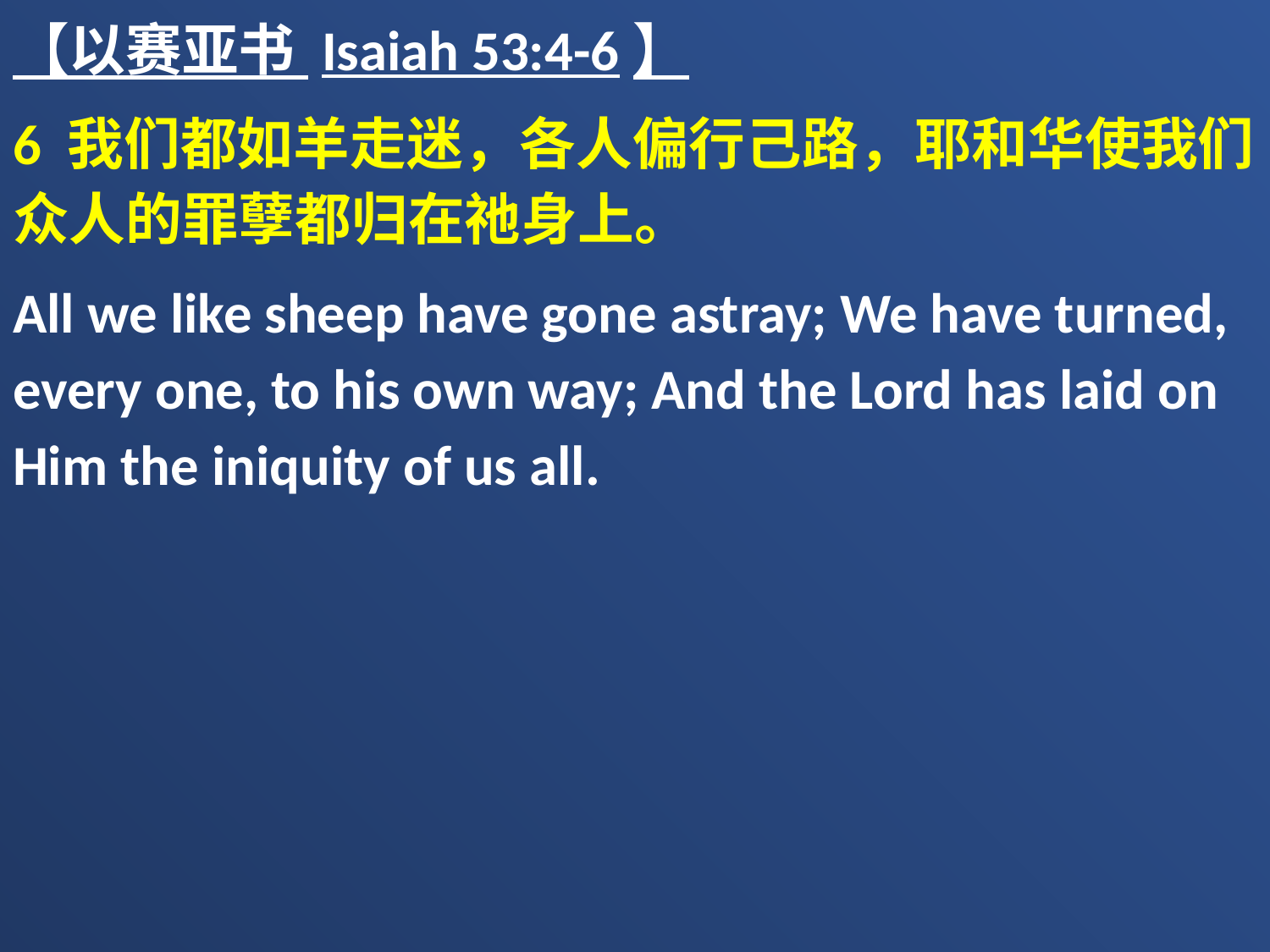

【以赛亚书 Isaiah 53:4-6】
6 我们都如羊走迷，各人偏行己路，耶和华使我们众人的罪孽都归在祂身上。
All we like sheep have gone astray; We have turned, every one, to his own way; And the Lord has laid on Him the iniquity of us all.